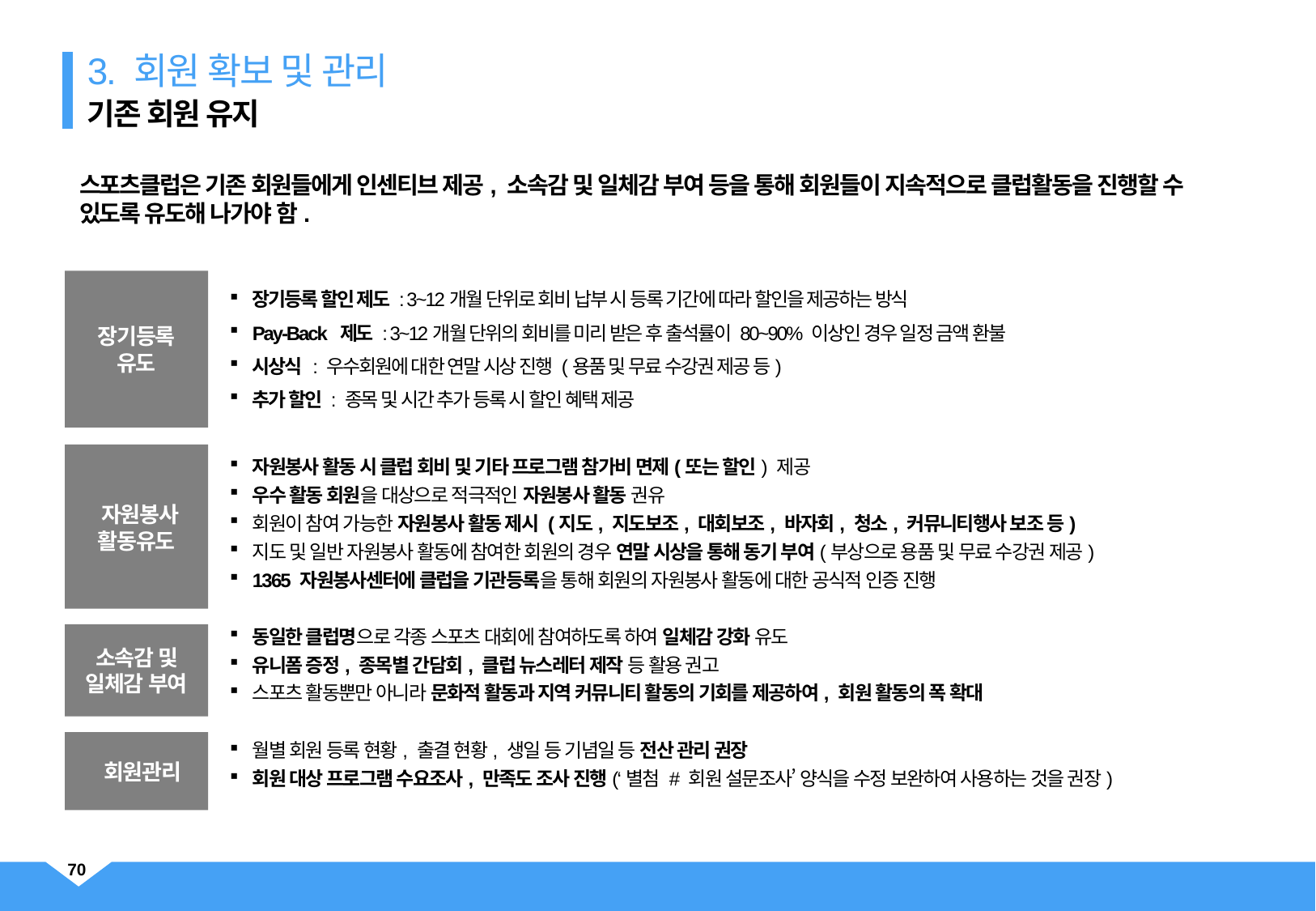

3. 회원 확보 및 관리
기존 회원 유지
스포츠클럽은 기존 회원들에게 인센티브 제공, 소속감 및 일체감 부여 등을 통해 회원들이 지속적으로 클럽활동을 진행할 수 있도록 유도해 나가야 함.
장기등록
유도
장기등록 할인 제도 : 3~12개월 단위로 회비 납부 시 등록 기간에 따라 할인을 제공하는 방식
Pay-Back  제도 : 3~12개월 단위의 회비를 미리 받은 후 출석률이 80~90% 이상인 경우 일정 금액 환불
시상식 : 우수회원에 대한 연말 시상 진행 (용품 및 무료 수강권 제공 등)
추가 할인 : 종목 및 시간 추가 등록 시 할인 혜택 제공
 자원봉사
활동유도
자원봉사 활동 시 클럽 회비 및 기타 프로그램 참가비 면제(또는 할인) 제공
우수 활동 회원을 대상으로 적극적인 자원봉사 활동 권유
회원이 참여 가능한 자원봉사 활동 제시 (지도, 지도보조, 대회보조, 바자회, 청소, 커뮤니티행사 보조 등)
지도 및 일반 자원봉사 활동에 참여한 회원의 경우 연말 시상을 통해 동기 부여(부상으로 용품 및 무료 수강권 제공)
1365 자원봉사센터에 클럽을 기관등록을 통해 회원의 자원봉사 활동에 대한 공식적 인증 진행
동일한 클럽명으로 각종 스포츠 대회에 참여하도록 하여 일체감 강화 유도
유니폼 증정, 종목별 간담회, 클럽 뉴스레터 제작 등 활용 권고
스포츠 활동뿐만 아니라 문화적 활동과 지역 커뮤니티 활동의 기회를 제공하여, 회원 활동의 폭 확대
소속감 및 일체감 부여
 회원관리
월별 회원 등록 현황, 출결 현황, 생일 등 기념일 등 전산 관리 권장
회원 대상 프로그램 수요조사, 만족도 조사 진행(‘별첨 # 회원 설문조사’ 양식을 수정 보완하여 사용하는 것을 권장)